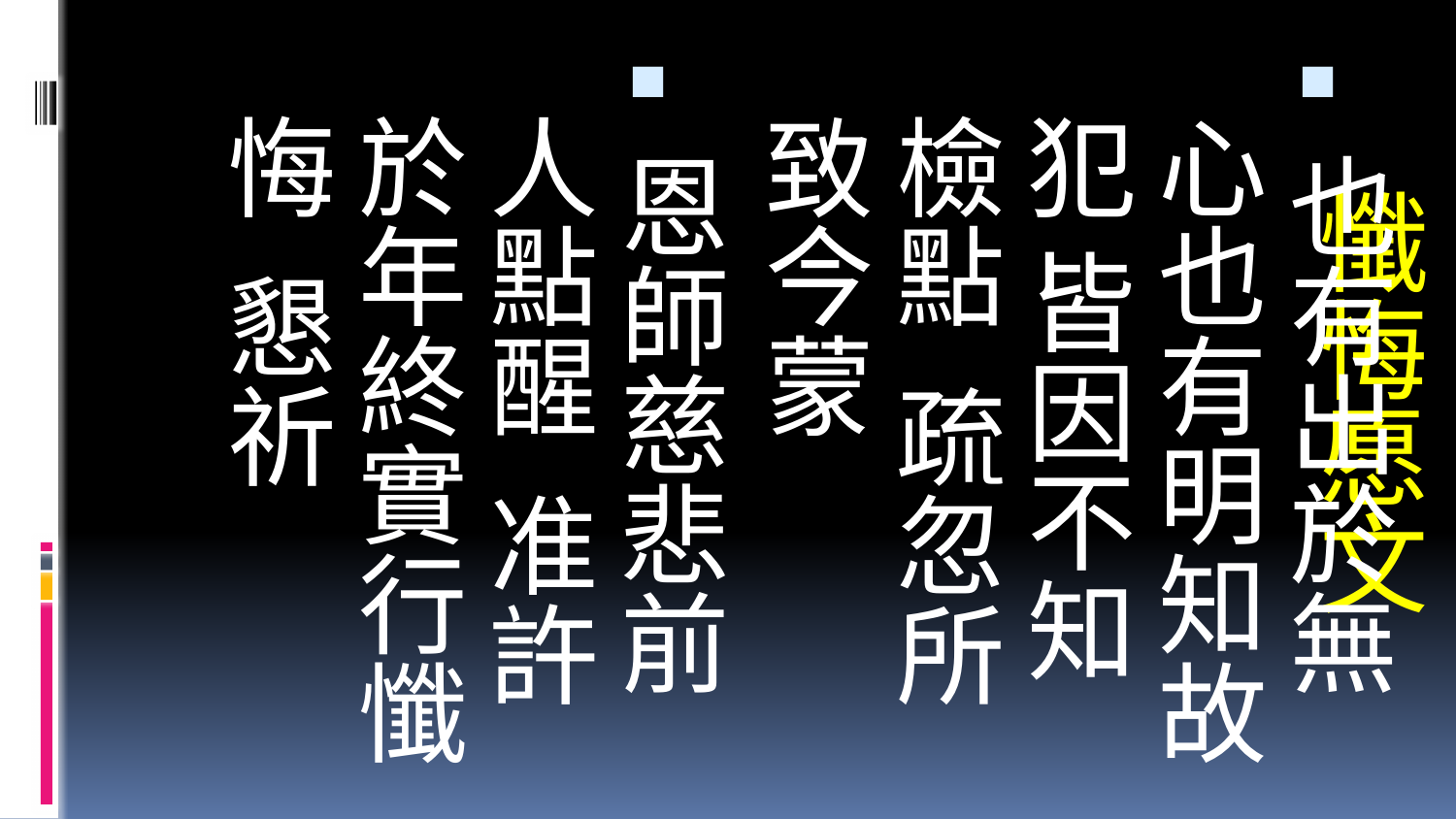

也有出於無心也有明知故犯 皆因不知檢點  疏忽所致今蒙
恩師慈悲前人點醒  准許於年終實行懺悔  懇祈
# 懺悔愿文